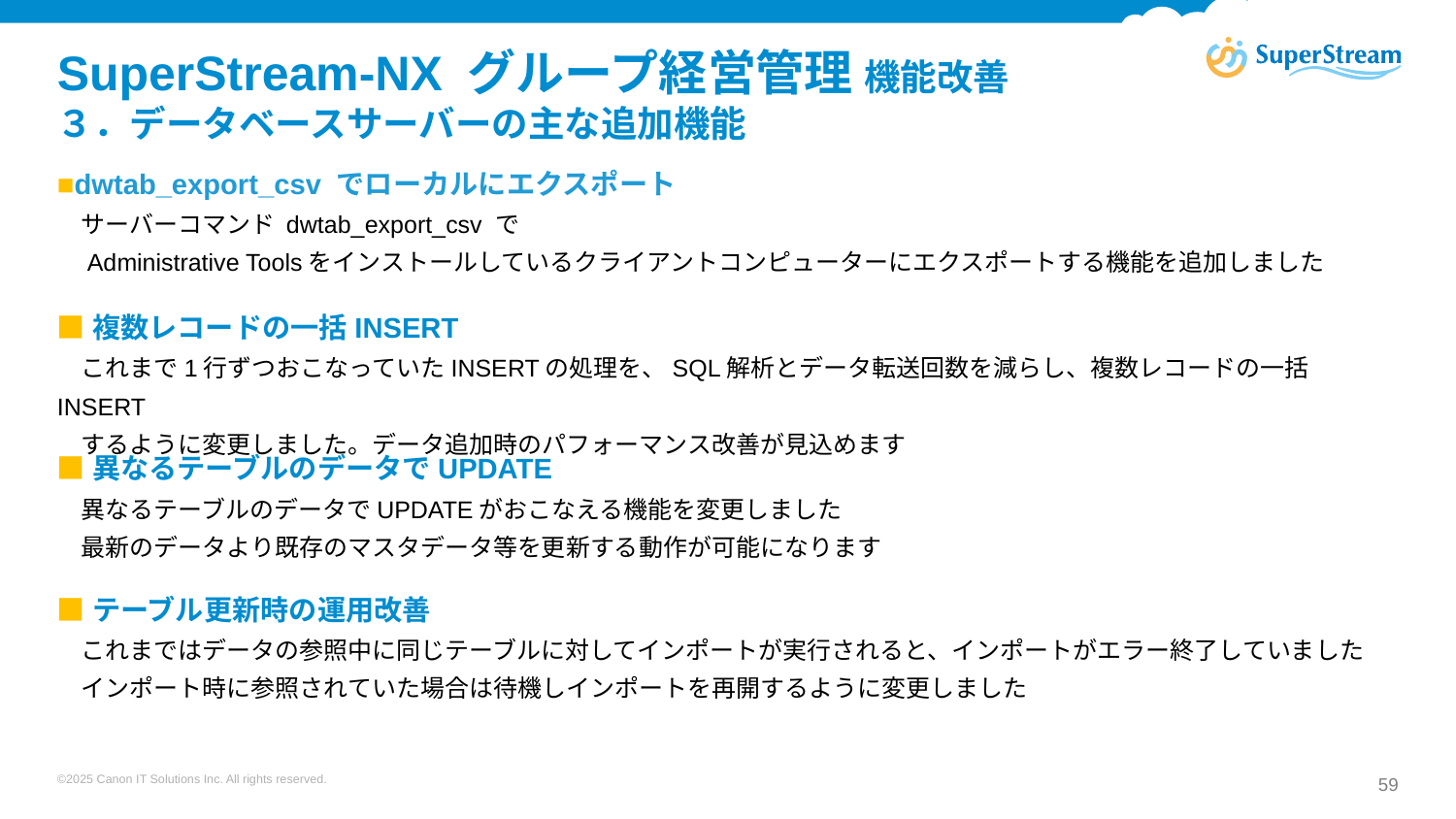

# SuperStream-NX グループ経営管理 機能改善 ３．データベースサーバーの主な追加機能
■dwtab_export_csv でローカルにエクスポート
　サーバーコマンド dwtab_export_csv で
　Administrative Toolsをインストールしているクライアントコンピューターにエクスポートする機能を追加しました
■複数レコードの一括INSERT
　これまで1行ずつおこなっていたINSERTの処理を、SQL解析とデータ転送回数を減らし、複数レコードの一括INSERT
　するように変更しました。データ追加時のパフォーマンス改善が見込めます
■異なるテーブルのデータでUPDATE
　異なるテーブルのデータでUPDATEがおこなえる機能を変更しました
　最新のデータより既存のマスタデータ等を更新する動作が可能になります
■テーブル更新時の運用改善
　これまではデータの参照中に同じテーブルに対してインポートが実行されると、インポートがエラー終了していました
　インポート時に参照されていた場合は待機しインポートを再開するように変更しました
©2025 Canon IT Solutions Inc. All rights reserved.
59